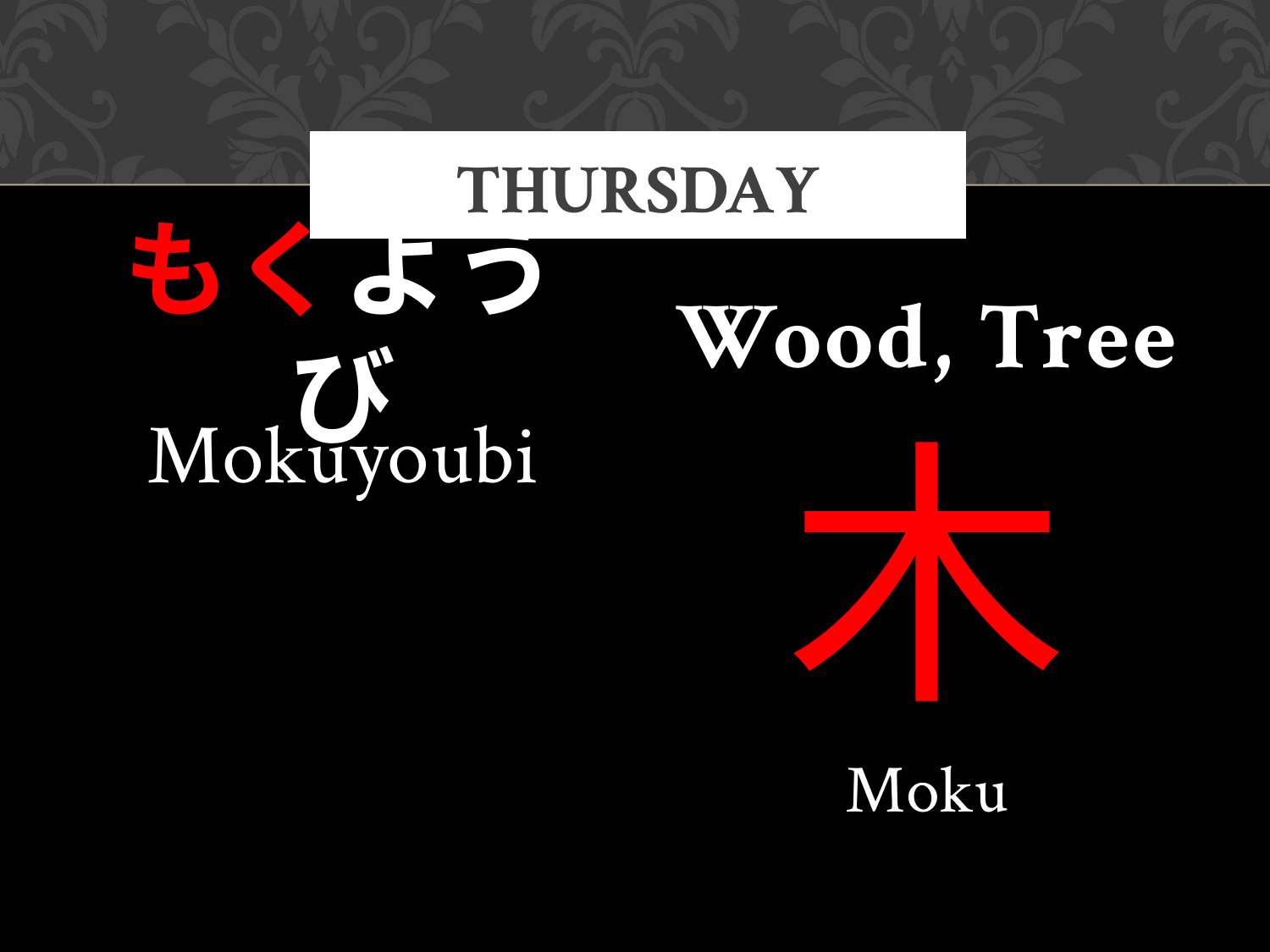

# Thursday
もくようび
Wood, Tree
木
Moku
Mokuyoubi